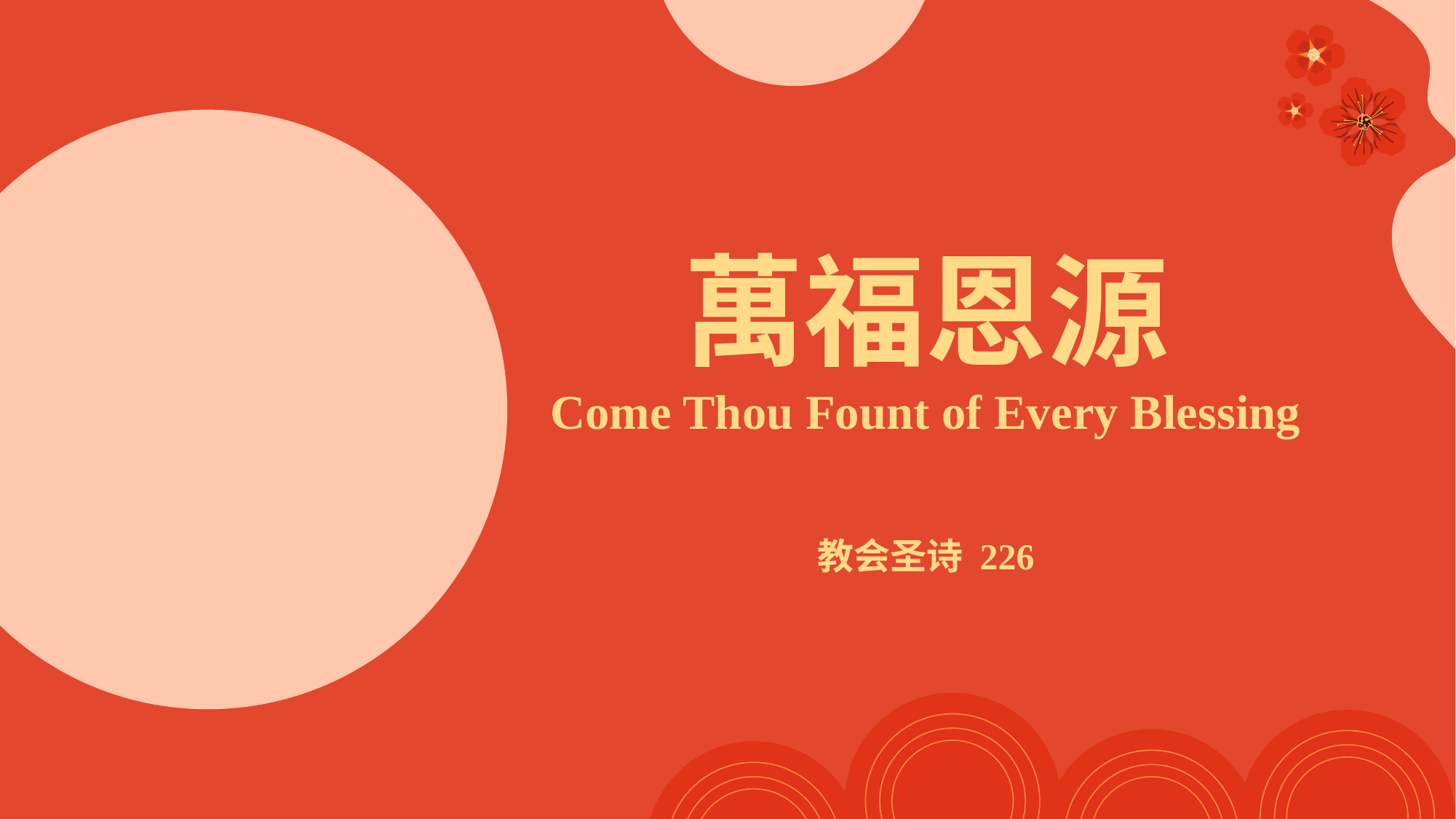

萬福恩源
Come Thou Fount of Every Blessing
教会圣诗 226